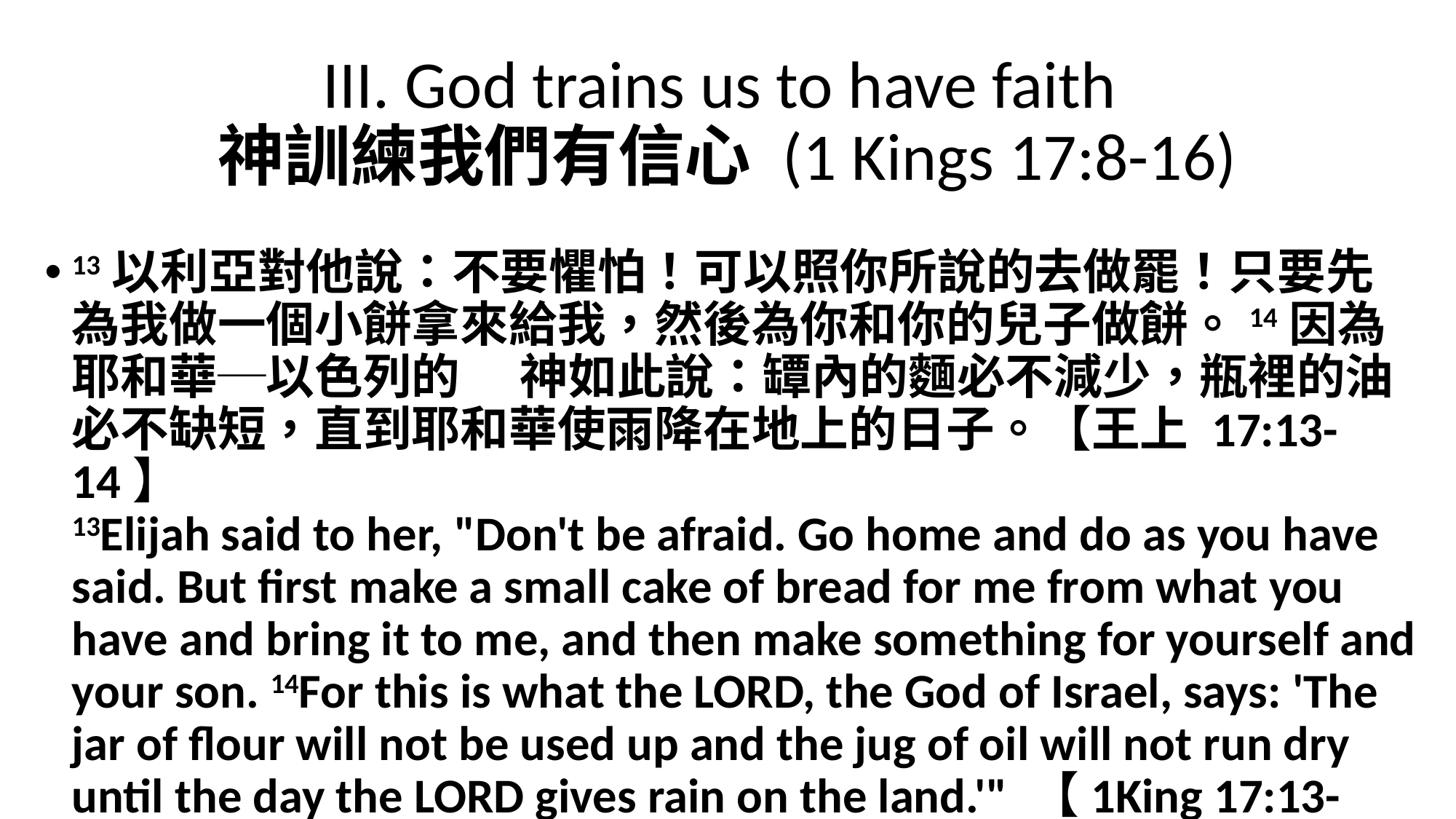

# III. God trains us to have faith 神訓練我們有信心 (1 Kings 17:8-16)
13以利亞對他說：不要懼怕！可以照你所說的去做罷！只要先為我做一個小餅拿來給我，然後為你和你的兒子做餅。14因為耶和華─以色列的　 神如此說：罈內的麵必不減少，瓶裡的油必不缺短，直到耶和華使雨降在地上的日子。【王上 17:13-14】
13Elijah said to her, "Don't be afraid. Go home and do as you have said. But first make a small cake of bread for me from what you have and bring it to me, and then make something for yourself and your son. 14For this is what the LORD, the God of Israel, says: 'The jar of flour will not be used up and the jug of oil will not run dry until the day the LORD gives rain on the land.'" 【1King 17:13-14】